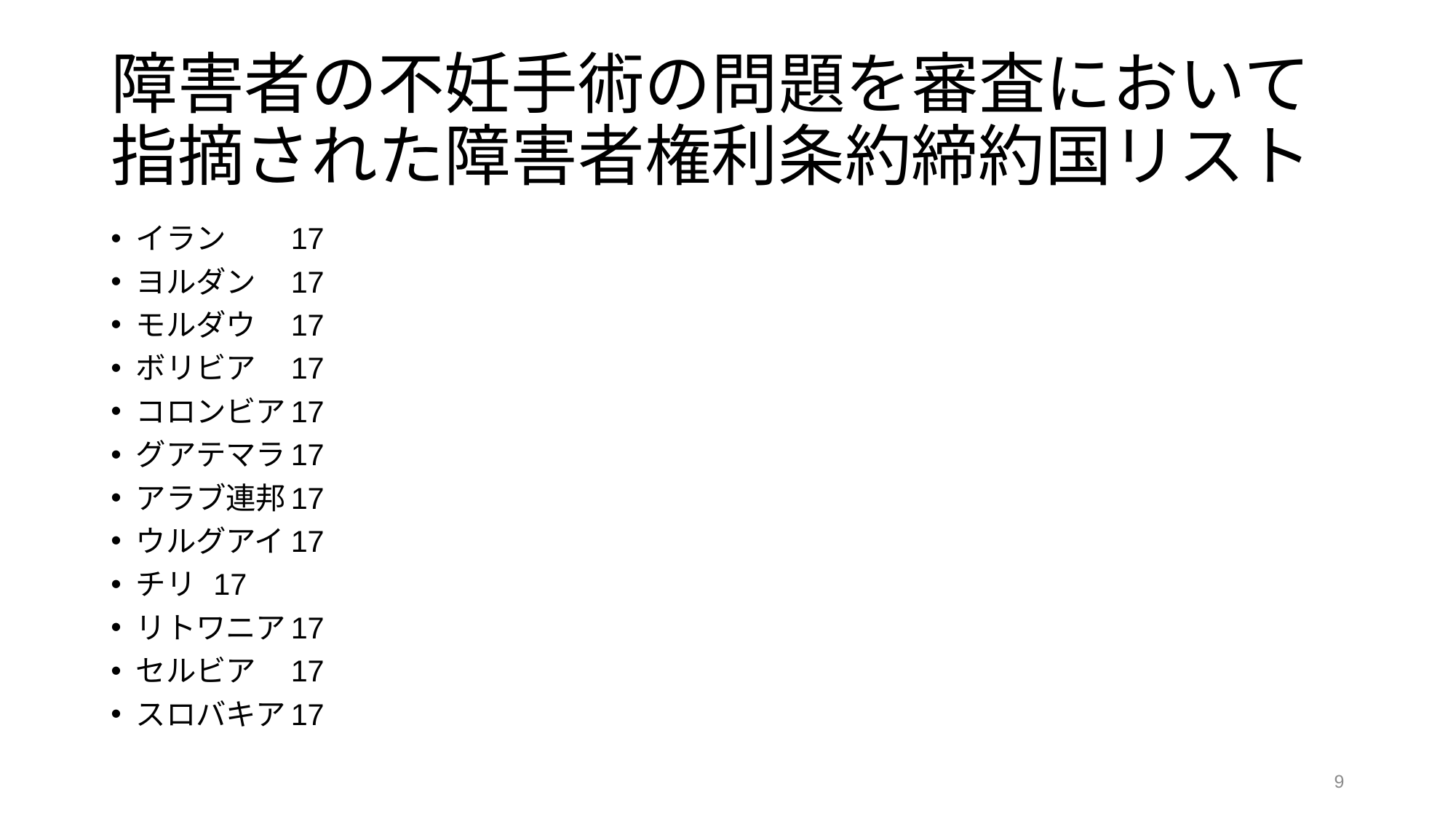

# 障害者の不妊手術の問題を審査において指摘された障害者権利条約締約国リスト
イラン	17
ヨルダン	17
モルダウ	17
ボリビア	17
コロンビア	17
グアテマラ	17
アラブ連邦	17
ウルグアイ	17
チリ	17
リトワニア	17
セルビア	17
スロバキア	17
9